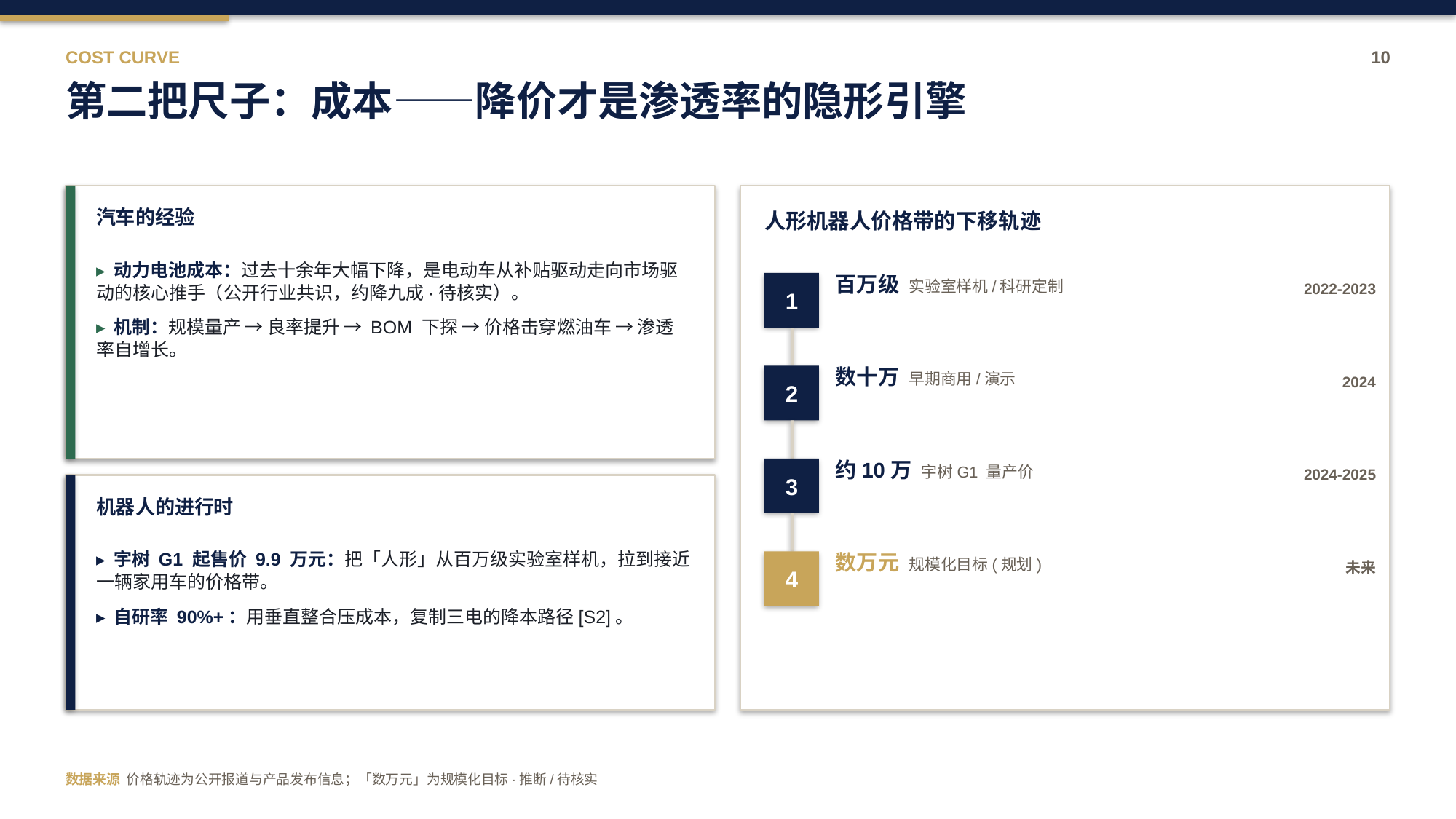

COST CURVE
10
第二把尺子：成本——降价才是渗透率的隐形引擎

汽车的经验
人形机器人价格带的下移轨迹
▸ 动力电池成本：过去十余年大幅下降，是电动车从补贴驱动走向市场驱动的核心推手（公开行业共识，约降九成·待核实）。
▸ 机制：规模量产 → 良率提升 → BOM 下探 → 价格击穿燃油车 → 渗透率自增长。
百万级  实验室样机/科研定制

1
2022-2023

数十万  早期商用/演示

2
2024

约10万  宇树G1 量产价

3
2024-2025

机器人的进行时

▸ 宇树 G1 起售价 9.9 万元：把「人形」从百万级实验室样机，拉到接近一辆家用车的价格带。
▸ 自研率 90%+：用垂直整合压成本，复制三电的降本路径[S2]。
数万元  规模化目标(规划)

4
未来
数据来源  价格轨迹为公开报道与产品发布信息；「数万元」为规模化目标·推断/待核实